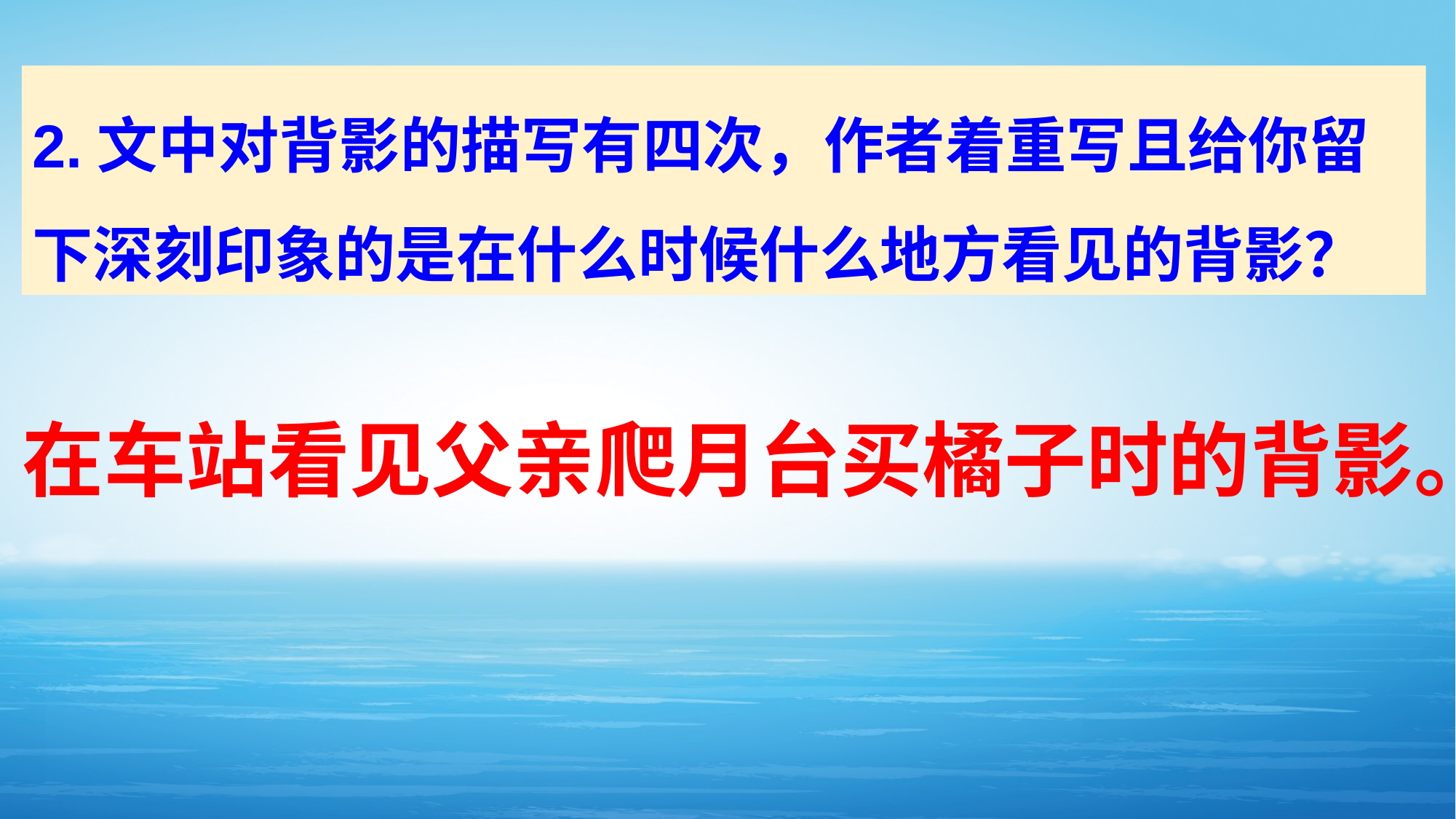

2.文中对背影的描写有四次，作者着重写且给你留下深刻印象的是在什么时候什么地方看见的背影？
在车站看见父亲爬月台买橘子时的背影。